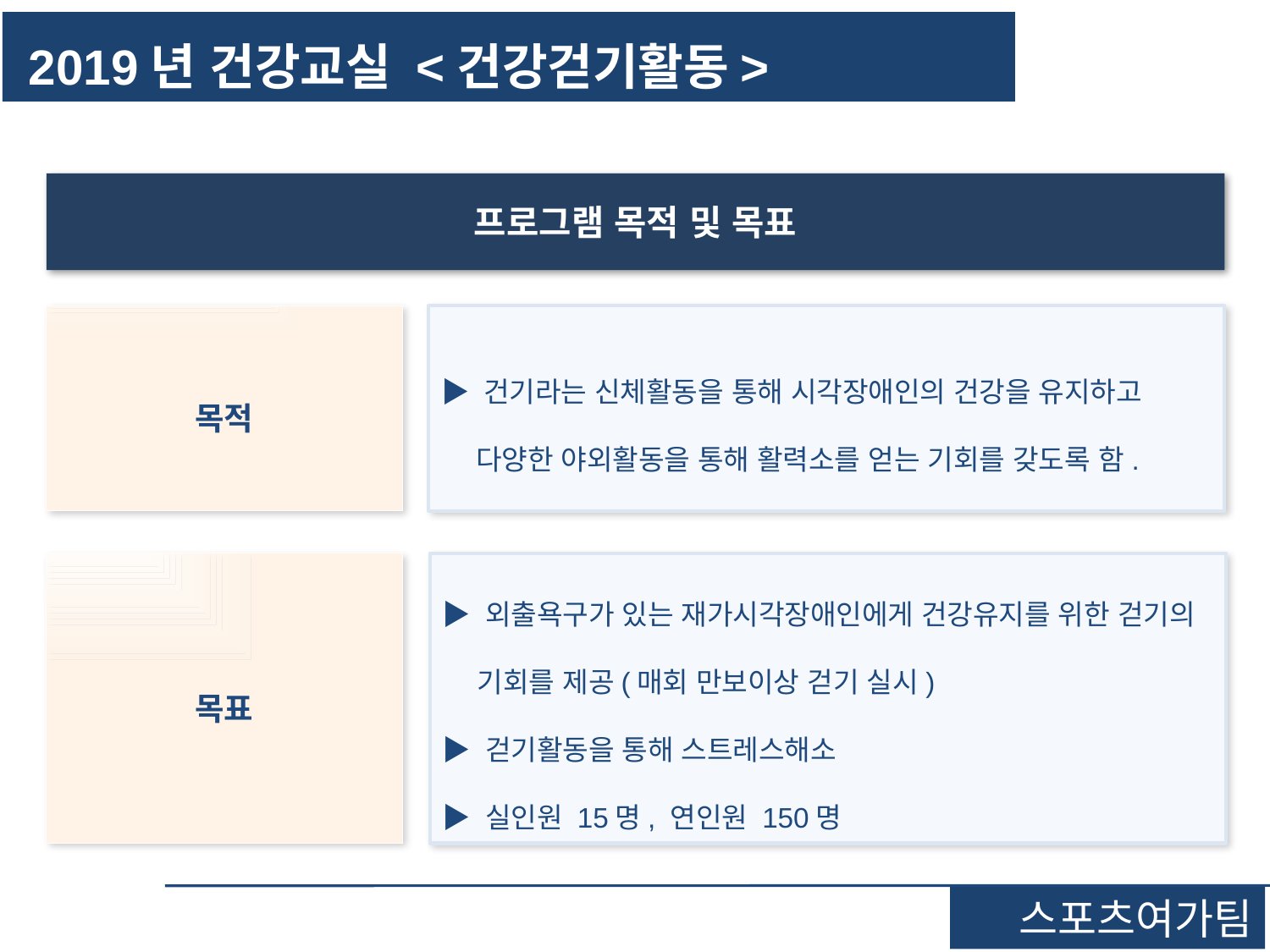

2019년 건강교실 <건강걷기활동>
프로그램 목적 및 목표
목적
▶ 건기라는 신체활동을 통해 시각장애인의 건강을 유지하고 다양한 야외활동을 통해 활력소를 얻는 기회를 갖도록 함.
목표
▶ 외출욕구가 있는 재가시각장애인에게 건강유지를 위한 걷기의 기회를 제공(매회 만보이상 걷기 실시)
▶ 걷기활동을 통해 스트레스해소
▶ 실인원 15명, 연인원 150명
스포츠여가팀